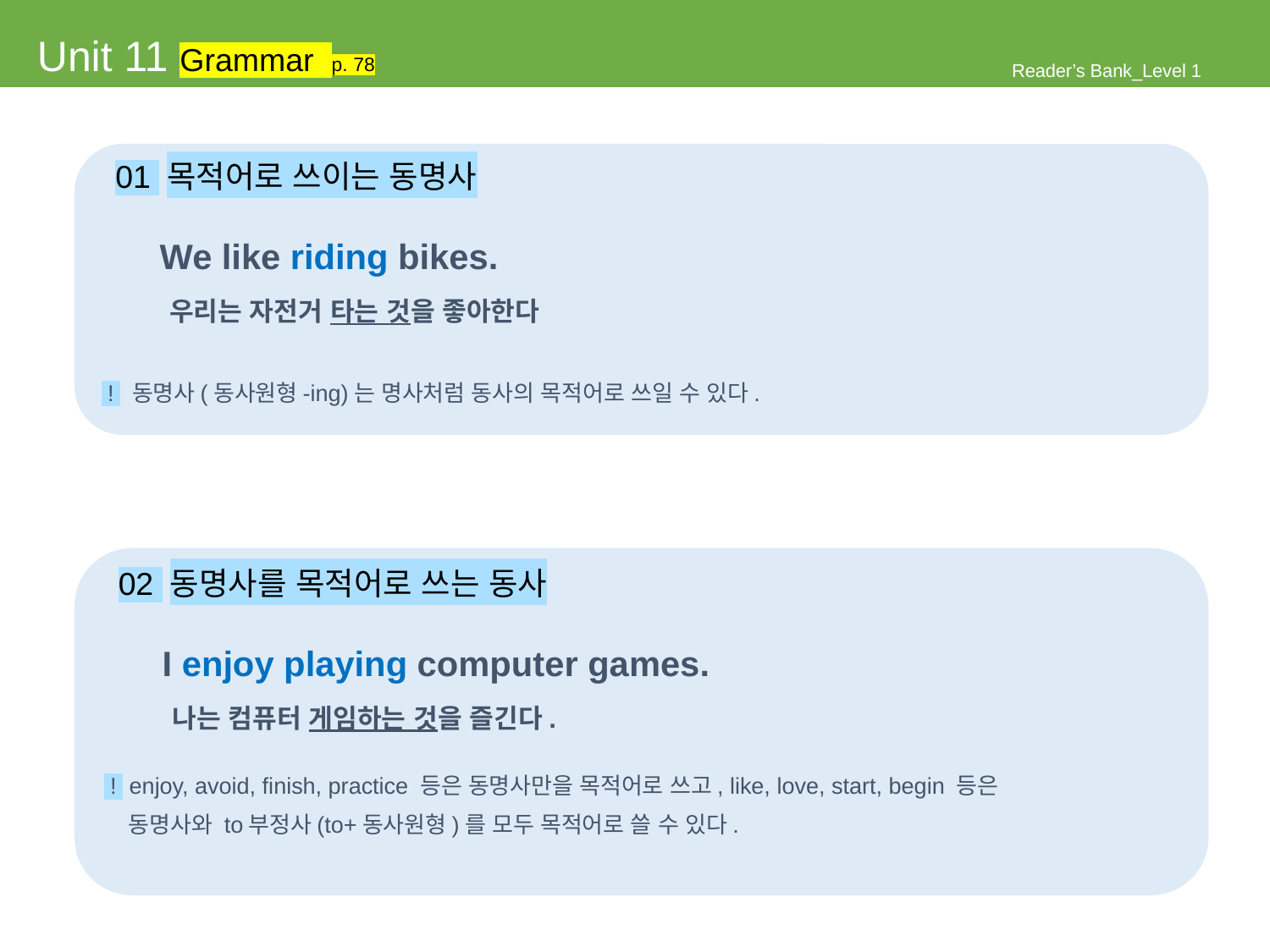

# Unit 11 Grammar  p. 78
Reader’s Bank_Level 1

  01 목적어로 쓰이는 동명사

      We like riding bikes.
      우리는 자전거 타는 것을 좋아한다

 !  동명사(동사원형-ing)는 명사처럼 동사의 목적어로 쓰일 수 있다.

  02 동명사를 목적어로 쓰는 동사

      I enjoy playing computer games.
      나는 컴퓨터 게임하는 것을 즐긴다.

 !  enjoy, avoid, finish, practice 등은 동명사만을 목적어로 쓰고, like, love, start, begin 등은
   동명사와 to부정사(to+동사원형)를 모두 목적어로 쓸 수 있다.